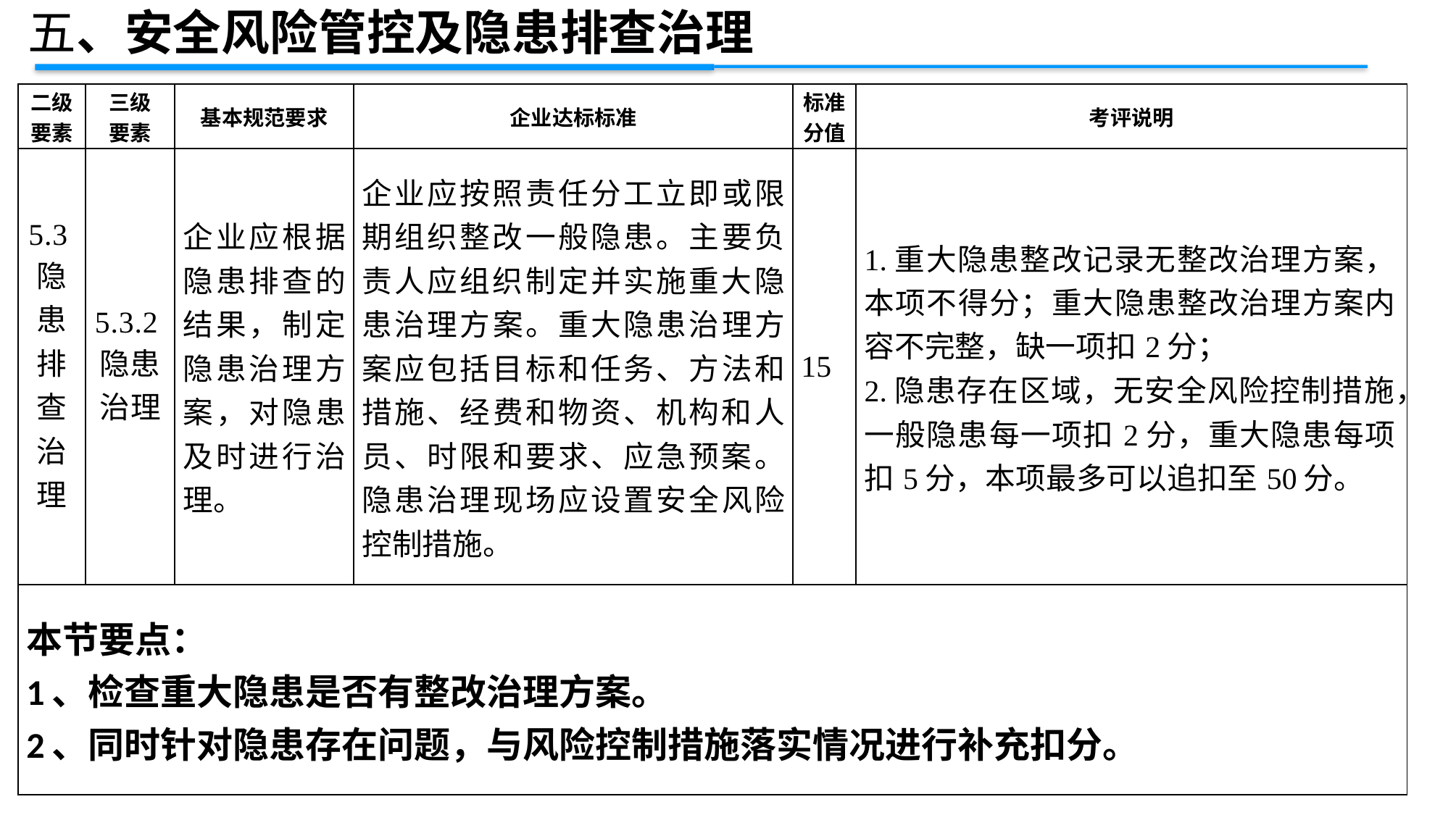

五、安全风险管控及隐患排查治理

| 二级 要素 | 三级 要素 | 基本规范要求 | 企业达标标准 | 标准 分值 | 考评说明 |
| --- | --- | --- | --- | --- | --- |
| 5.3隐患排查治理 | 5.3.2隐患治理 | 企业应根据隐患排查的结果，制定隐患治理方案，对隐患及时进行治理。 | 企业应按照责任分工立即或限期组织整改一般隐患。主要负责人应组织制定并实施重大隐患治理方案。重大隐患治理方案应包括目标和任务、方法和措施、经费和物资、机构和人员、时限和要求、应急预案。隐患治理现场应设置安全风险控制措施。 | 15 | 1.重大隐患整改记录无整改治理方案，本项不得分；重大隐患整改治理方案内容不完整，缺一项扣2分； 2.隐患存在区域，无安全风险控制措施，一般隐患每一项扣2分，重大隐患每项扣5分，本项最多可以追扣至50分。 |
| 本节要点： 1、检查重大隐患是否有整改治理方案。 2、同时针对隐患存在问题，与风险控制措施落实情况进行补充扣分。 |  |  |  |  |  |